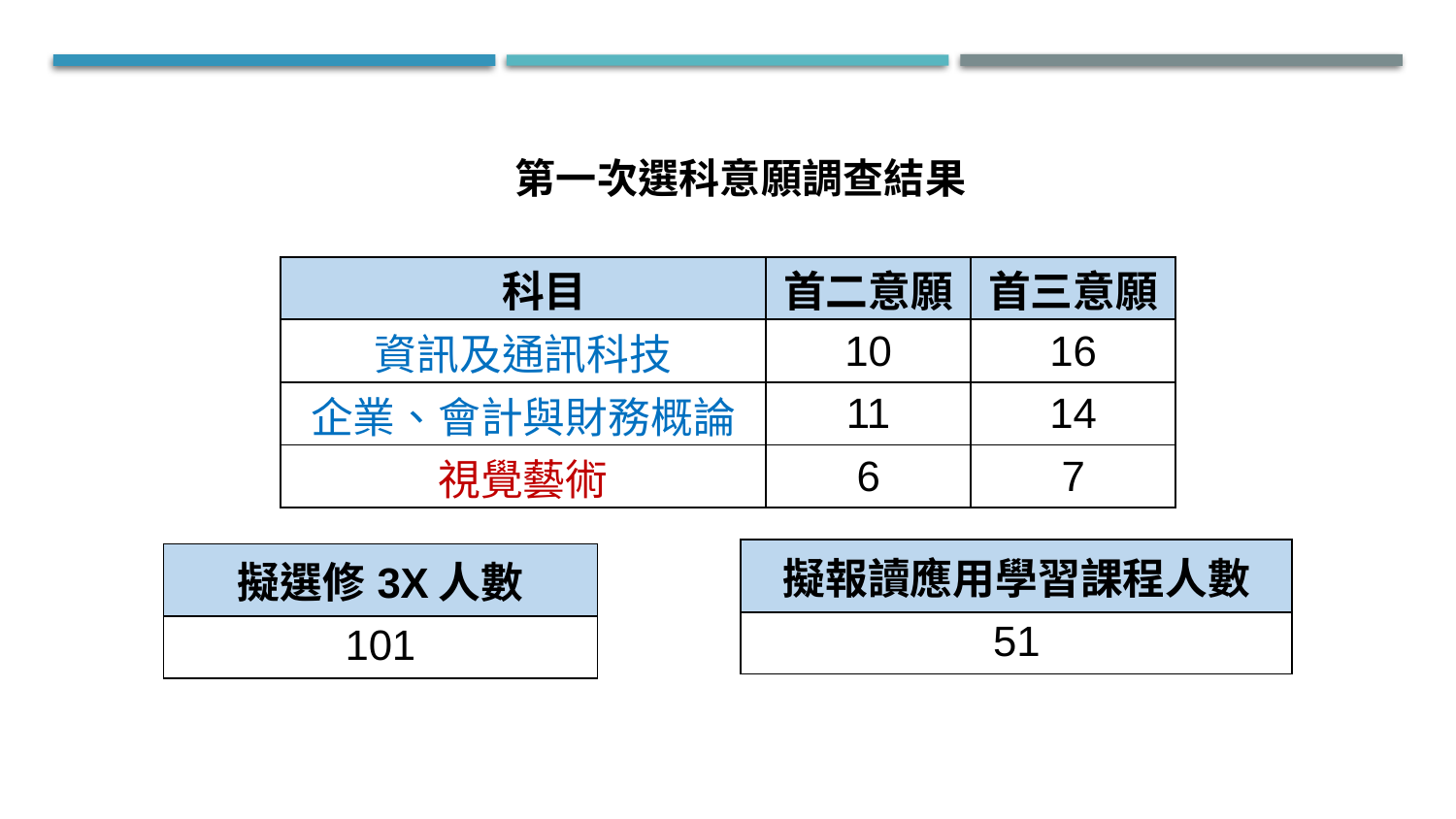

第一次選科意願調查結果
| 科目 | 首二意願 | 首三意願 |
| --- | --- | --- |
| 資訊及通訊科技 | 10 | 16 |
| 企業、會計與財務概論 | 11 | 14 |
| 視覺藝術 | 6 | 7 |
| 擬報讀應用學習課程人數 |
| --- |
| 51 |
| 擬選修3X人數 |
| --- |
| 101 |